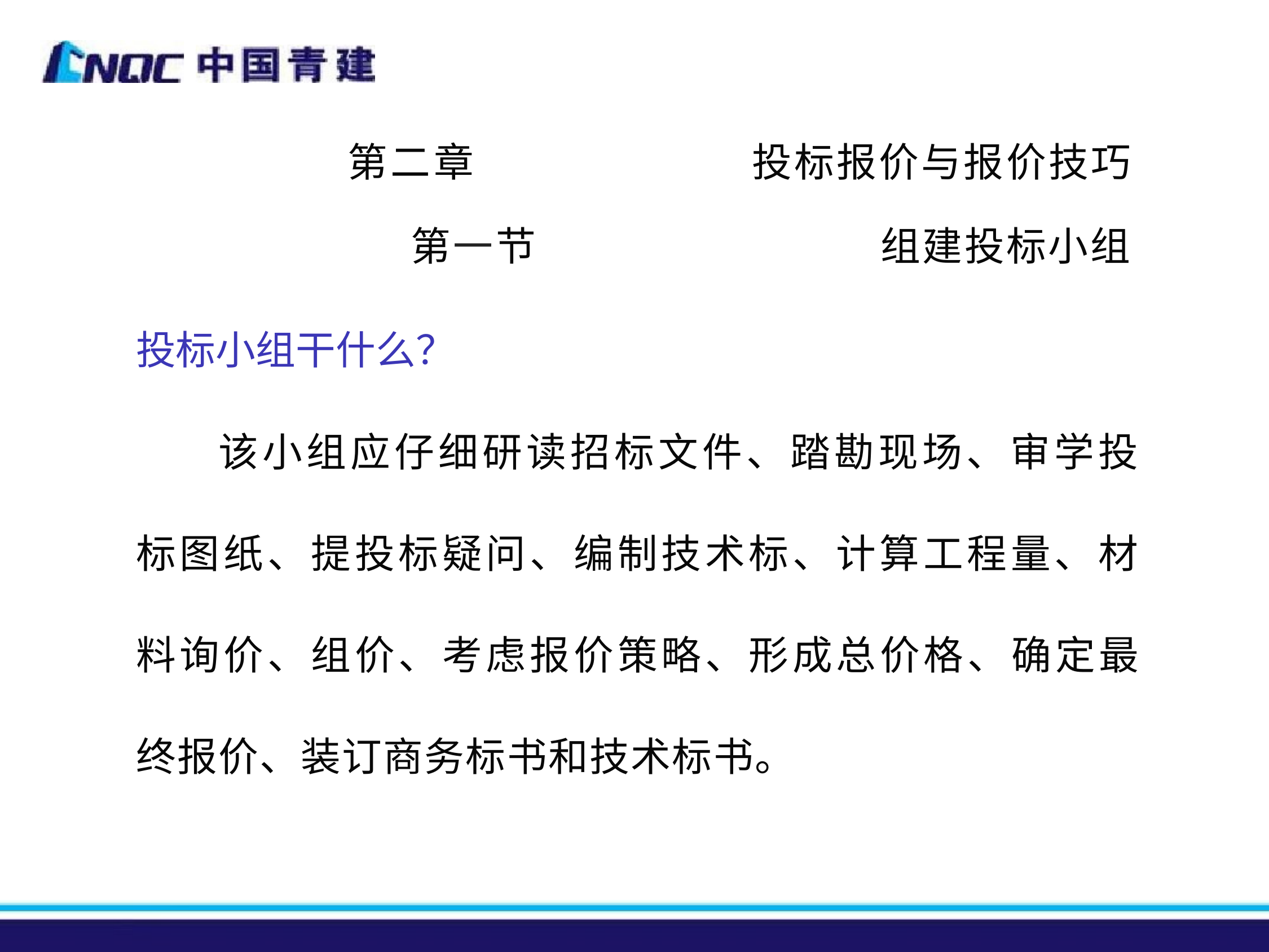

第二章	投标报价与报价技巧
第一节	组建投标小组

投标小组干什么？
该小组应仔细研读招标文件、踏勘现场、审学投 标图纸、提投标疑问、编制技术标、计算工程量、材 料询价、组价、考虑报价策略、形成总价格、确定最 终报价、装订商务标书和技术标书。